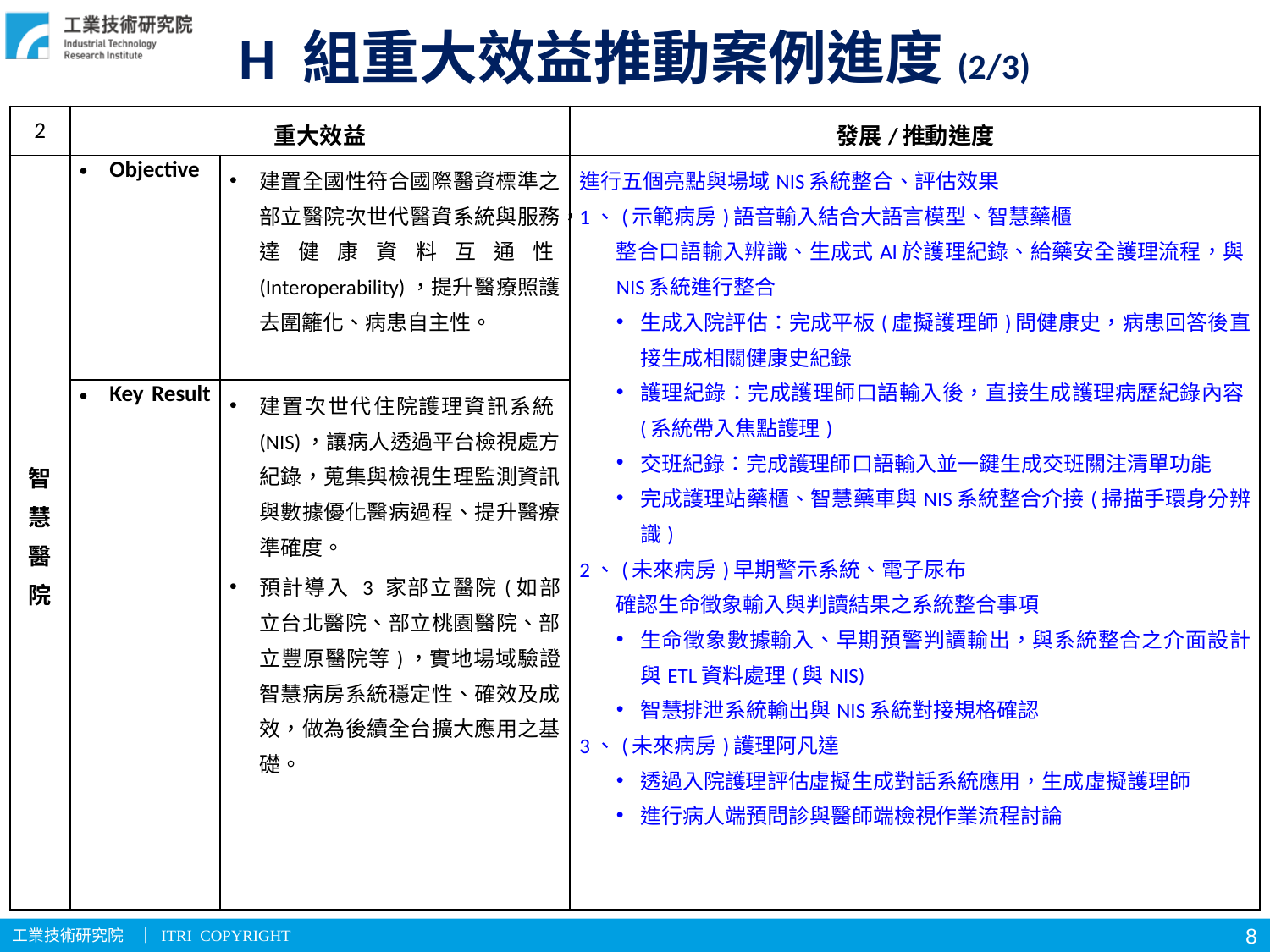

# H 組重大效益推動案例進度(2/3)
| 2 | 重大效益 |  | 發展/推動進度 |
| --- | --- | --- | --- |
| 智慧醫院 | Objective | 建置全國性符合國際醫資標準之部立醫院次世代醫資系統與服務，達健康資料互通性(Interoperability)，提升醫療照護去圍籬化、病患自主性。 | 進行五個亮點與場域NIS系統整合、評估效果 1、(示範病房)語音輸入結合大語言模型、智慧藥櫃 整合口語輸入辨識、生成式AI於護理紀錄、給藥安全護理流程，與NIS系統進行整合 生成入院評估：完成平板(虛擬護理師)問健康史，病患回答後直接生成相關健康史紀錄 護理紀錄：完成護理師口語輸入後，直接生成護理病歷紀錄內容(系統帶入焦點護理) 交班紀錄：完成護理師口語輸入並一鍵生成交班關注清單功能 完成護理站藥櫃、智慧藥車與NIS系統整合介接(掃描手環身分辨識) 2、(未來病房)早期警示系統、電子尿布 確認生命徵象輸入與判讀結果之系統整合事項 生命徵象數據輸入、早期預警判讀輸出，與系統整合之介面設計與ETL資料處理(與NIS) 智慧排泄系統輸出與NIS系統對接規格確認 3、(未來病房)護理阿凡達 透過入院護理評估虛擬生成對話系統應用，生成虛擬護理師 進行病人端預問診與醫師端檢視作業流程討論 |
|  | Key Result | 建置次世代住院護理資訊系統(NIS)，讓病人透過平台檢視處方紀錄，蒐集與檢視生理監測資訊與數據優化醫病過程、提升醫療準確度。 預計導入 3 家部立醫院(如部立台北醫院、部立桃園醫院、部立豐原醫院等)，實地場域驗證智慧病房系統穩定性、確效及成效，做為後續全台擴大應用之基礎。 |  |